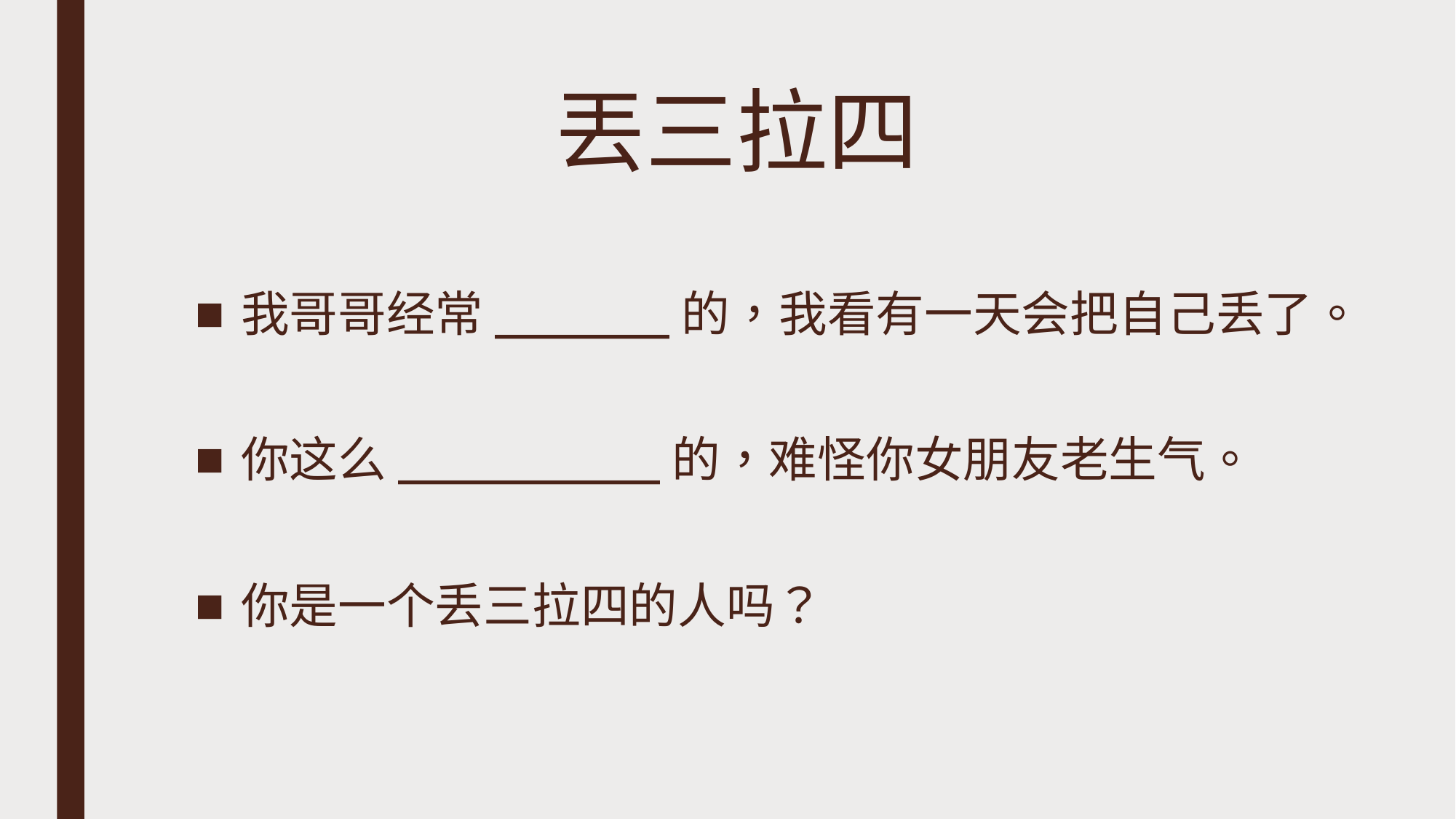

# 丟三拉四
我哥哥经常______的，我看有一天会把自己丢了。

你这么_________的，难怪你女朋友老生气。

你是一个丢三拉四的人吗？